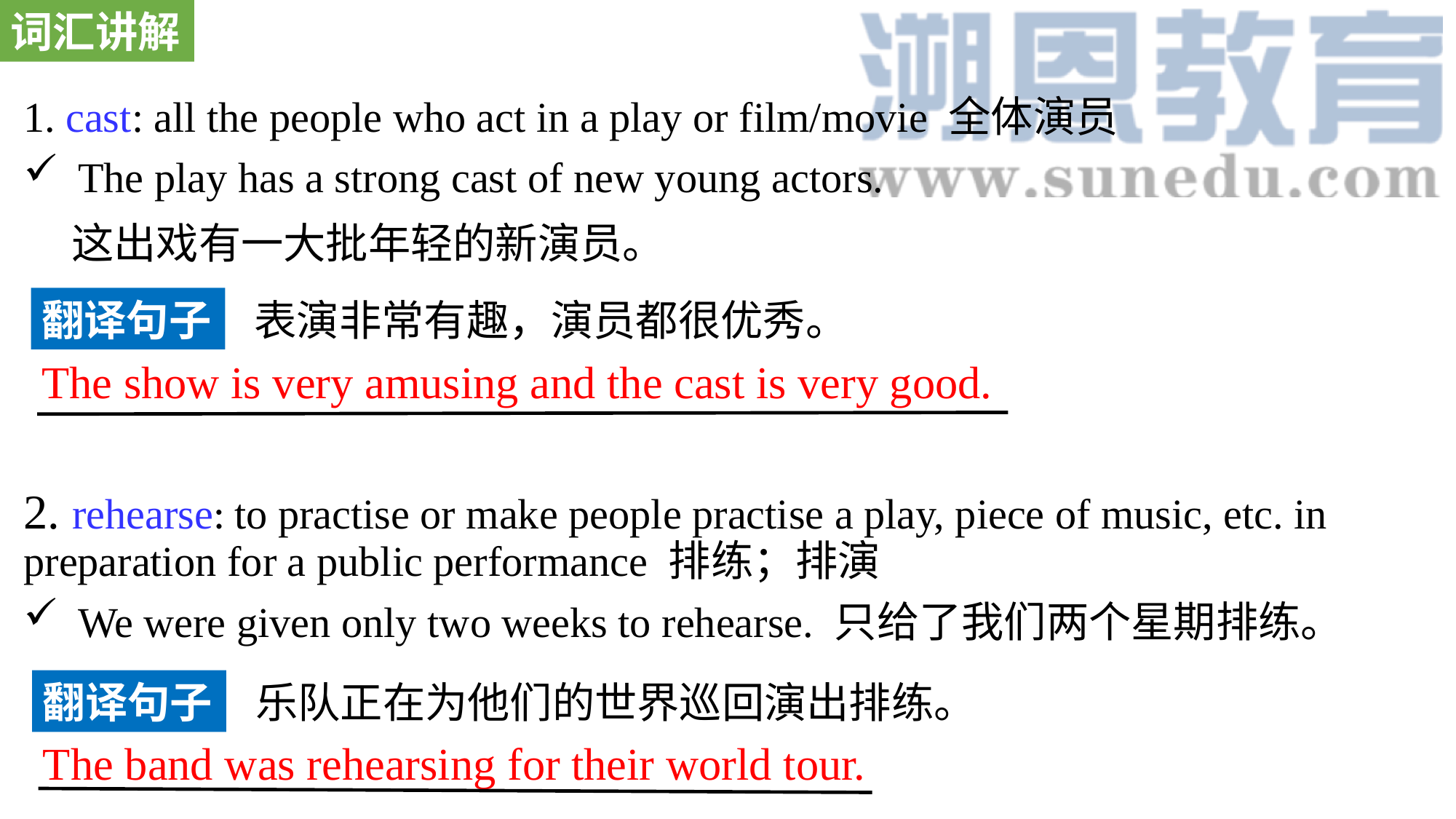

词汇讲解
1. cast: all the people who act in a play or film/movie 全体演员
The play has a strong cast of new young actors.
    这出戏有一大批年轻的新演员。

2. rehearse: to practise or make people practise a play, piece of music, etc. in preparation for a public performance 排练；排演
We were given only two weeks to rehearse. 只给了我们两个星期排练。
翻译句子
表演非常有趣，演员都很优秀。
The show is very amusing and the cast is very good.
翻译句子
乐队正在为他们的世界巡回演出排练。
The band was rehearsing for their world tour.